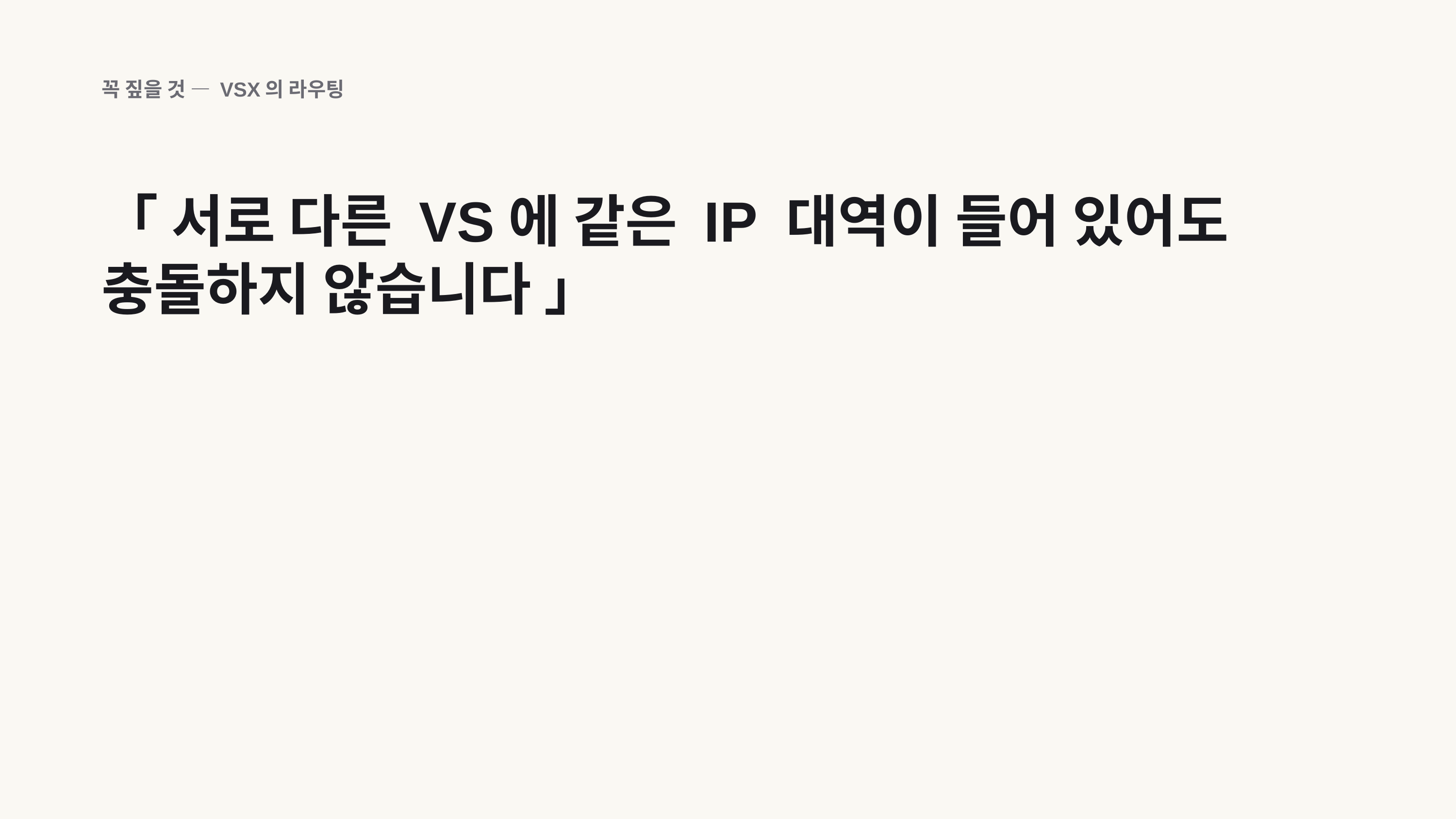

꼭 짚을 것 — VSX의 라우팅
「 서로 다른 VS에 같은 IP 대역이 들어 있어도 충돌하지 않습니다 」